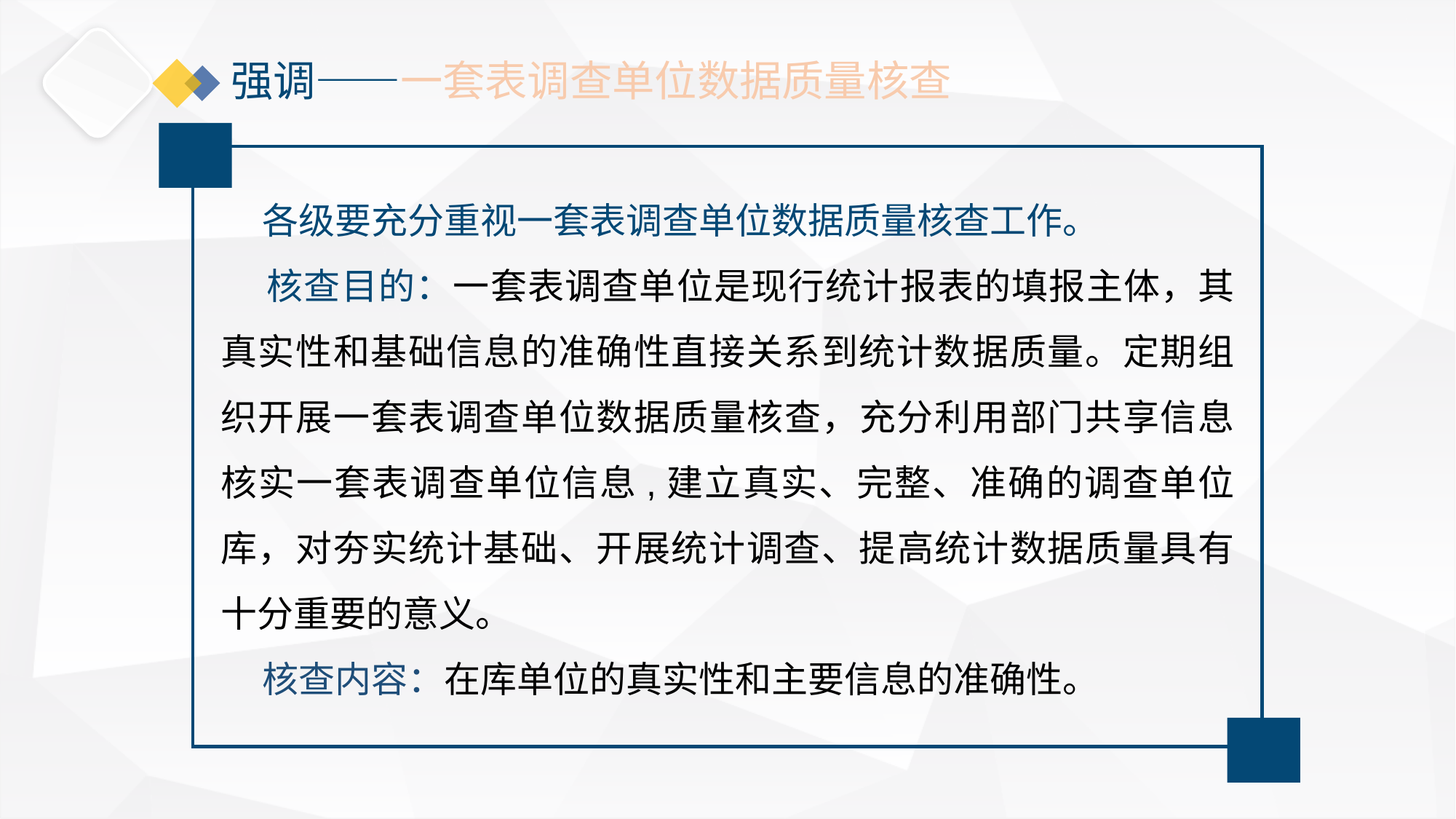

强调——一套表调查单位数据质量核查

    各级要充分重视一套表调查单位数据质量核查工作。
    核查目的：一套表调查单位是现行统计报表的填报主体，其真实性和基础信息的准确性直接关系到统计数据质量。定期组织开展一套表调查单位数据质量核查，充分利用部门共享信息核实一套表调查单位信息,建立真实、完整、准确的调查单位库，对夯实统计基础、开展统计调查、提高统计数据质量具有十分重要的意义。
    核查内容：在库单位的真实性和主要信息的准确性。

67